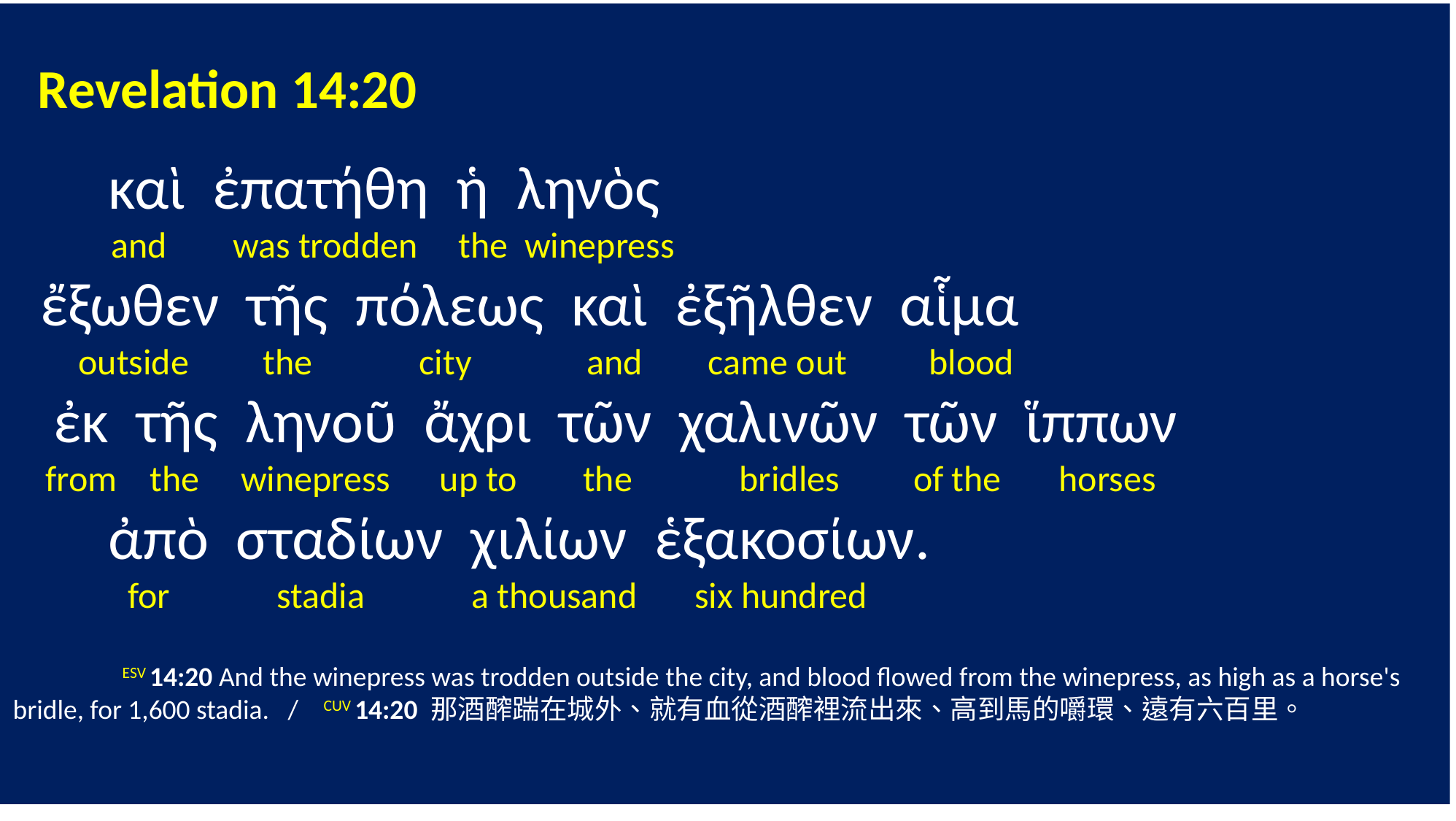

Revelation 14:20

       καὶ  ἐπατήθη  ἡ  ληνὸς
            and        was trodden     the  winepress
  ἔξωθεν  τῆς  πόλεως  καὶ  ἐξῆλθεν  αἷμα
        outside         the             city              and        came out          blood
   ἐκ  τῆς  ληνοῦ  ἄχρι  τῶν  χαλινῶν  τῶν  ἵππων
    from    the     winepress      up to        the             bridles         of the       horses
       ἀπὸ  σταδίων  χιλίων  ἑξακοσίων.
              for             stadia             a thousand       six hundred

	ESV 14:20 And the winepress was trodden outside the city, and blood flowed from the winepress, as high as a horse's bridle, for 1,600 stadia.   /    CUV 14:20 那酒醡踹在城外、就有血從酒醡裡流出來、高到馬的嚼環、遠有六百里。